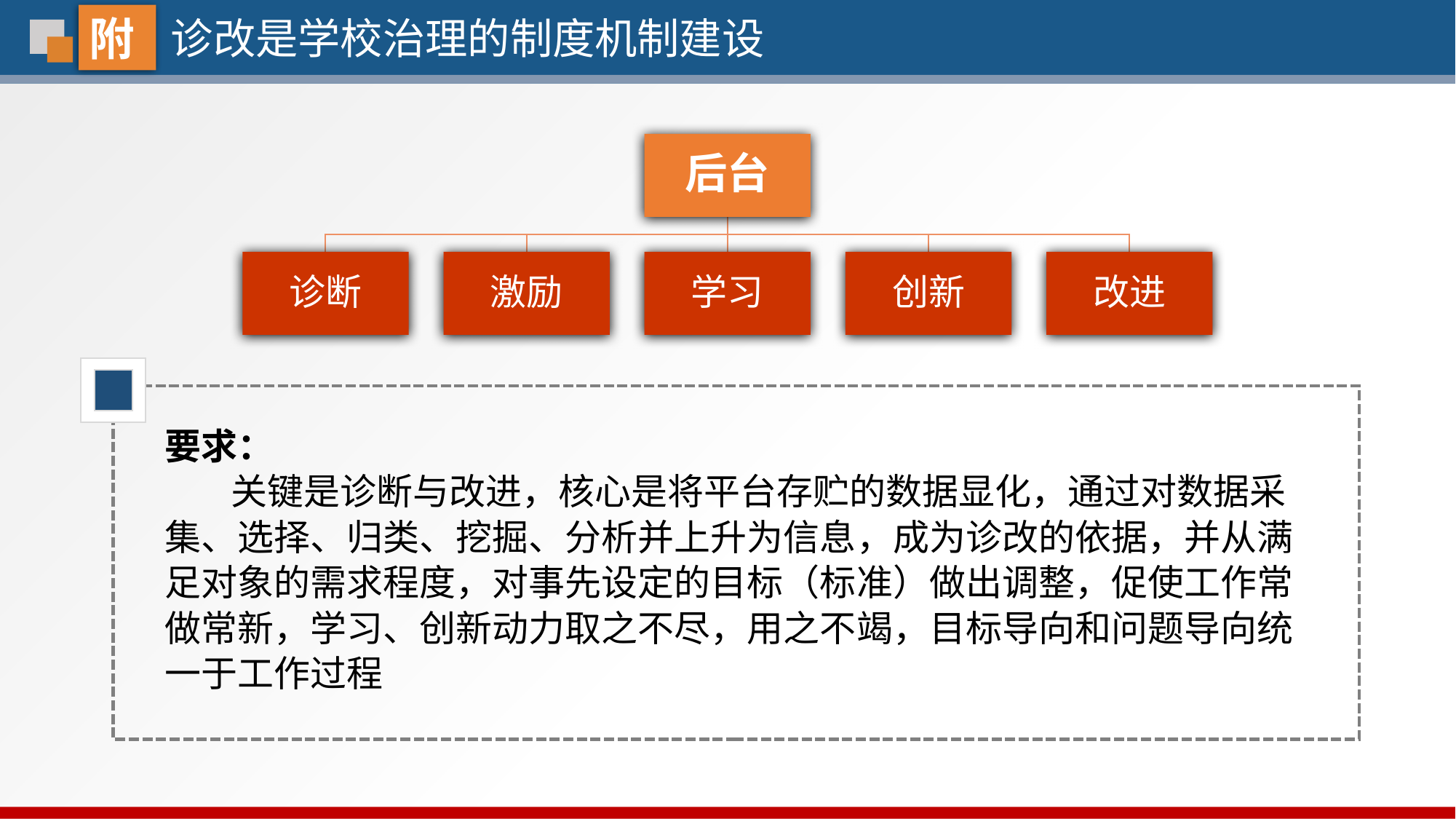

附
诊改是学校治理的制度机制建设

后台

诊断
激励
学习
创新
改进

要求：
       关键是诊断与改进，核心是将平台存贮的数据显化，通过对数据采集、选择、归类、挖掘、分析并上升为信息，成为诊改的依据，并从满足对象的需求程度，对事先设定的目标（标准）做出调整，促使工作常做常新，学习、创新动力取之不尽，用之不竭，目标导向和问题导向统一于工作过程